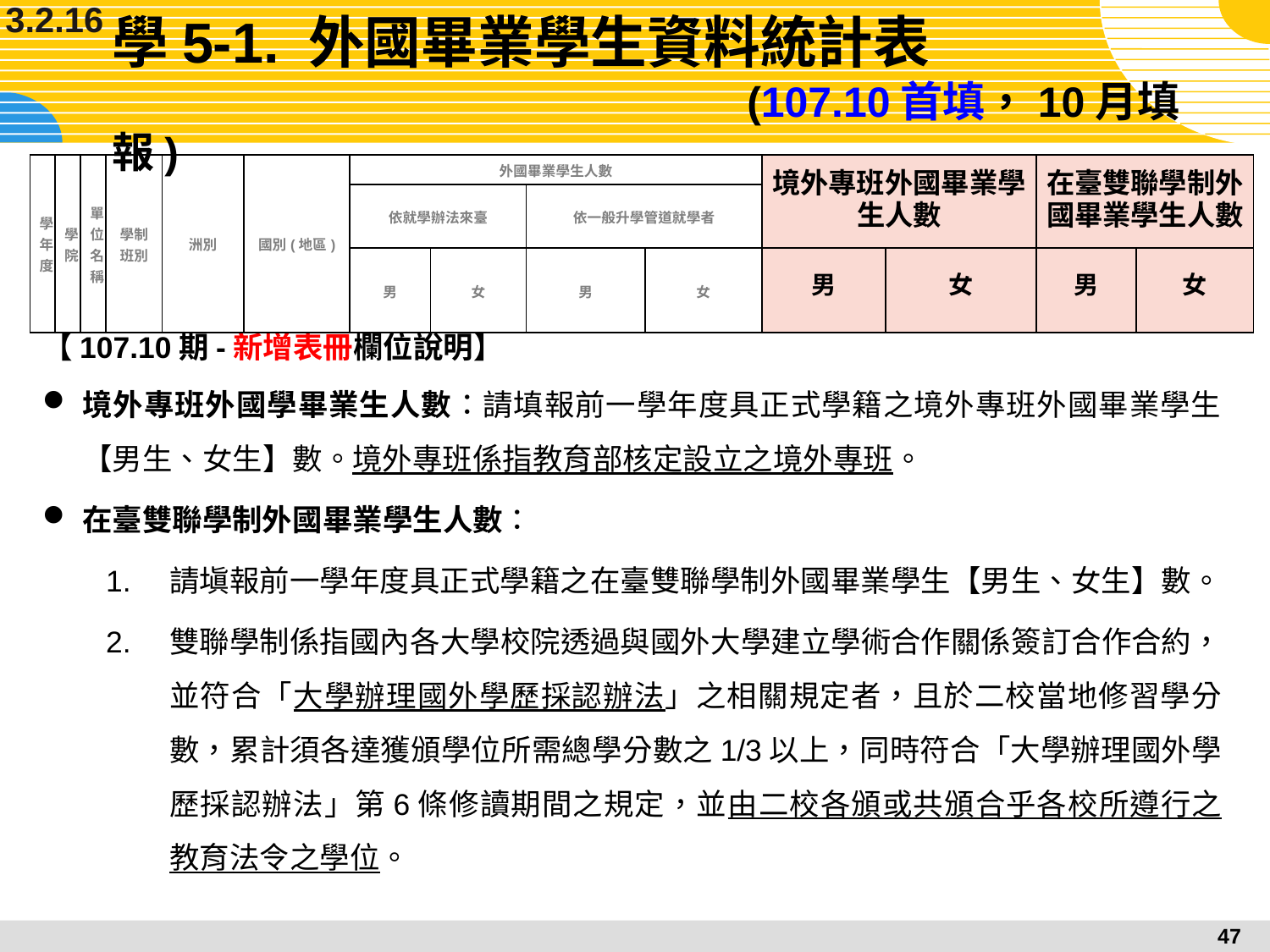

3.2.16
# 學5-1. 外國畢業學生資料統計表 (107.10首填，10月填報)
| 學年度 | 學院 | 單位 名稱 | 學制 班別 | 洲別 | 國別(地區) | 外國畢業學生人數 |  |  |  | 境外專班外國畢業學生人數 |  | 在臺雙聯學制外國畢業學生人數 |  |
| --- | --- | --- | --- | --- | --- | --- | --- | --- | --- | --- | --- | --- | --- |
|  |  |  |  |  |  | 依就學辦法來臺 |  | 依一般升學管道就學者 |  |  |  |  |  |
|  |  |  |  |  |  | 男 | 女 | 男 | 女 | 男 | 女 | 男 | 女 |
【107.10期-新增表冊欄位說明】
境外專班外國學畢業生人數：請填報前一學年度具正式學籍之境外專班外國畢業學生【男生、女生】數。境外專班係指教育部核定設立之境外專班。
在臺雙聯學制外國畢業學生人數：
請塡報前一學年度具正式學籍之在臺雙聯學制外國畢業學生【男生、女生】數。
雙聯學制係指國內各大學校院透過與國外大學建立學術合作關係簽訂合作合約，並符合「大學辦理國外學歷採認辦法」之相關規定者，且於二校當地修習學分數，累計須各達獲頒學位所需總學分數之1/3以上，同時符合「大學辦理國外學歷採認辦法」第6條修讀期間之規定，並由二校各頒或共頒合乎各校所遵行之教育法令之學位。